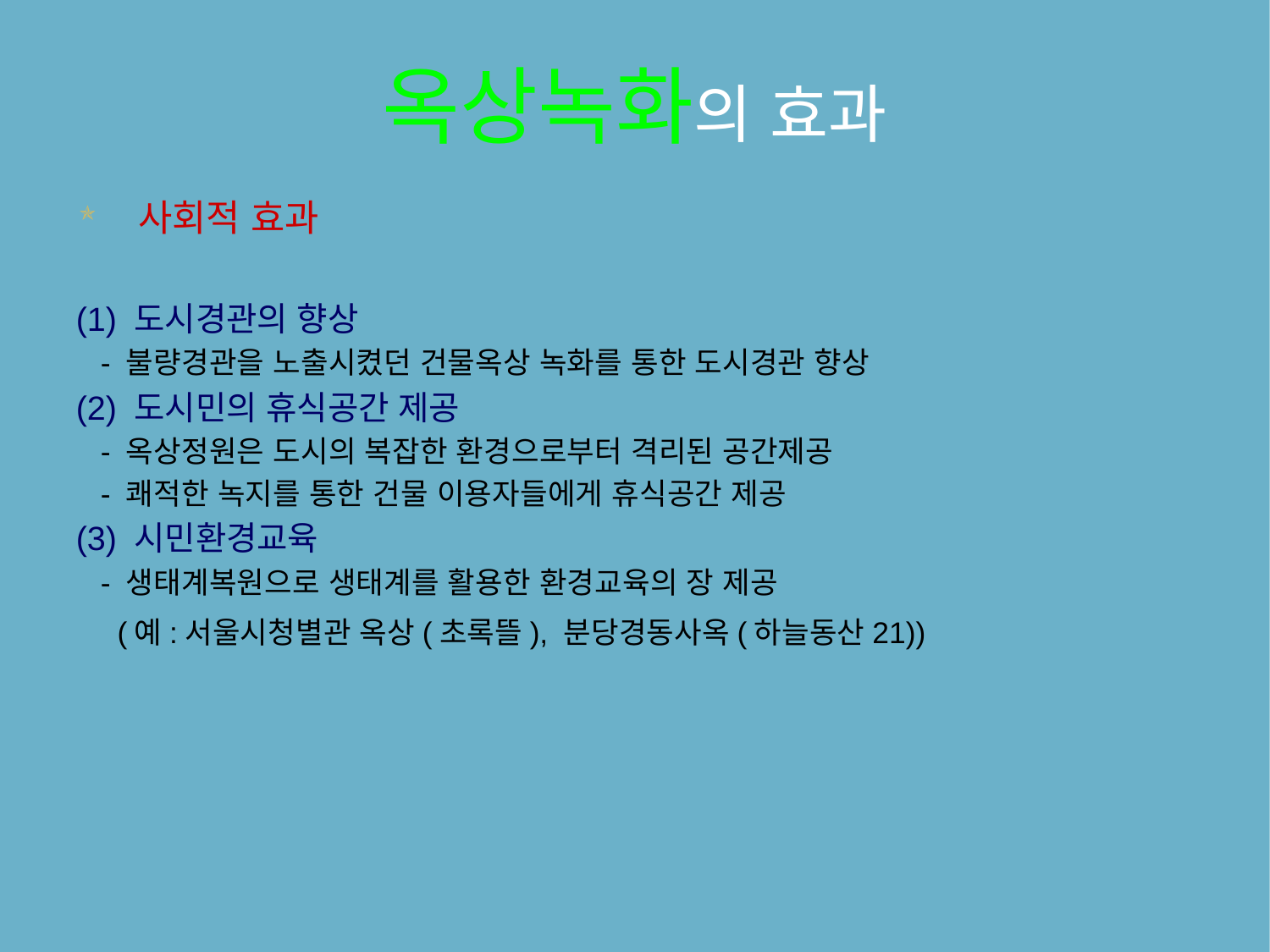

# 옥상녹화의 효과
사회적 효과

(1) 도시경관의 향상
   - 불량경관을 노출시켰던 건물옥상 녹화를 통한 도시경관 향상
(2) 도시민의 휴식공간 제공
   - 옥상정원은 도시의 복잡한 환경으로부터 격리된 공간제공
   - 쾌적한 녹지를 통한 건물 이용자들에게 휴식공간 제공
(3) 시민환경교육
   - 생태계복원으로 생태계를 활용한 환경교육의 장 제공
     (예:서울시청별관 옥상(초록뜰), 분당경동사옥(하늘동산21))